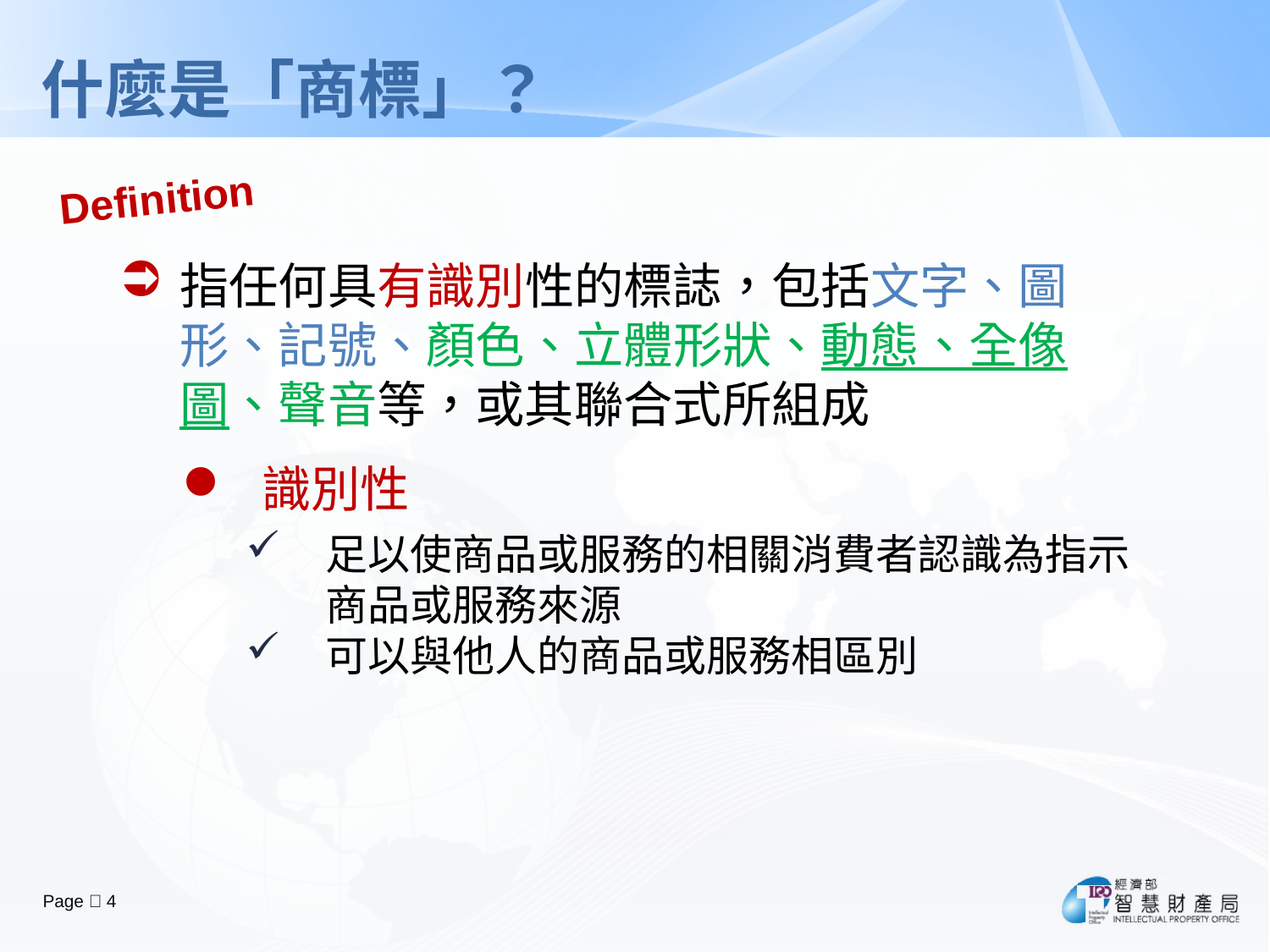

什麼是「商標」？
Definition
指任何具有識別性的標誌，包括文字、圖形、記號、顏色、立體形狀、動態、全像圖、聲音等，或其聯合式所組成
識別性
足以使商品或服務的相關消費者認識為指示商品或服務來源
可以與他人的商品或服務相區別